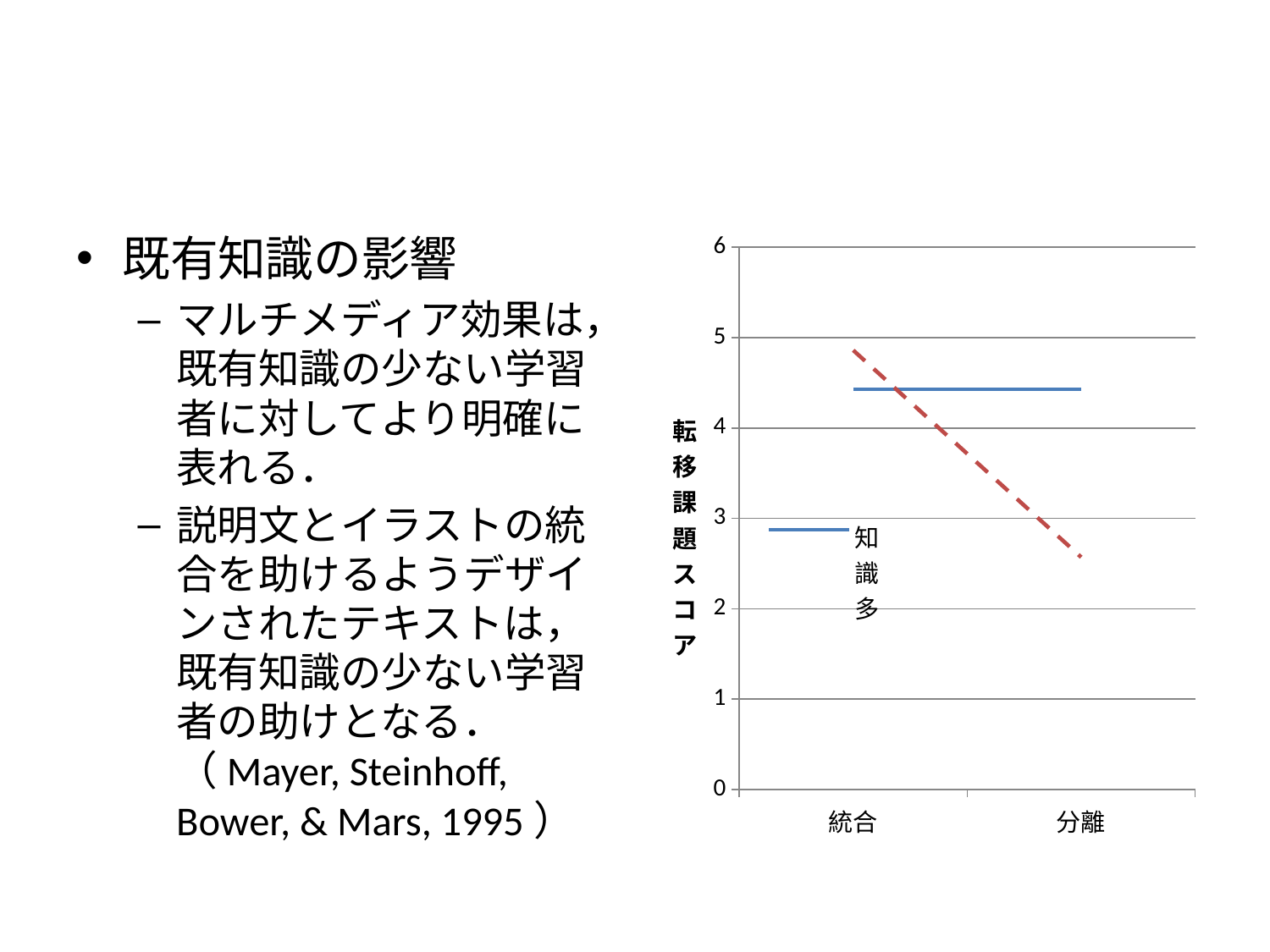

#
既有知識の影響
マルチメディア効果は，既有知識の少ない学習者に対してより明確に表れる．
説明文とイラストの統合を助けるようデザインされたテキストは，既有知識の少ない学習者の助けとなる．（Mayer, Steinhoff, Bower, & Mars, 1995）

### Chart

| Category | 知識多 | 知識少 |
|---|---|---|
| 統合 | 4.43 | 4.86 |
| 分離 | 4.43 | 2.57 |